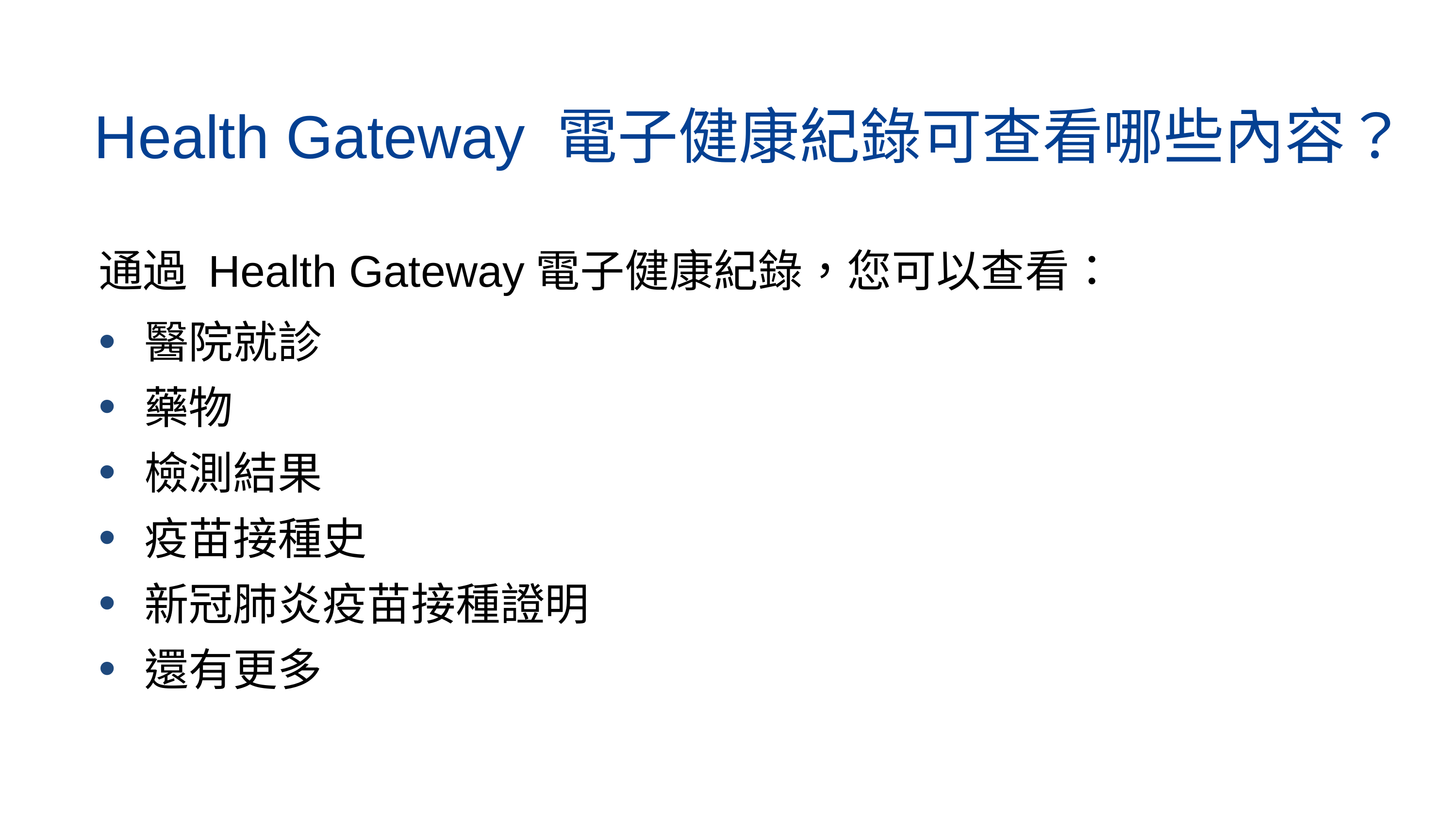

Health Gateway 電子健康紀錄可查看哪些內容？
通過 Health Gateway電子健康紀錄，您可以查看：
醫院就診
藥物
檢測結果
疫苗接種史
新冠肺炎疫苗接種證明
還有更多